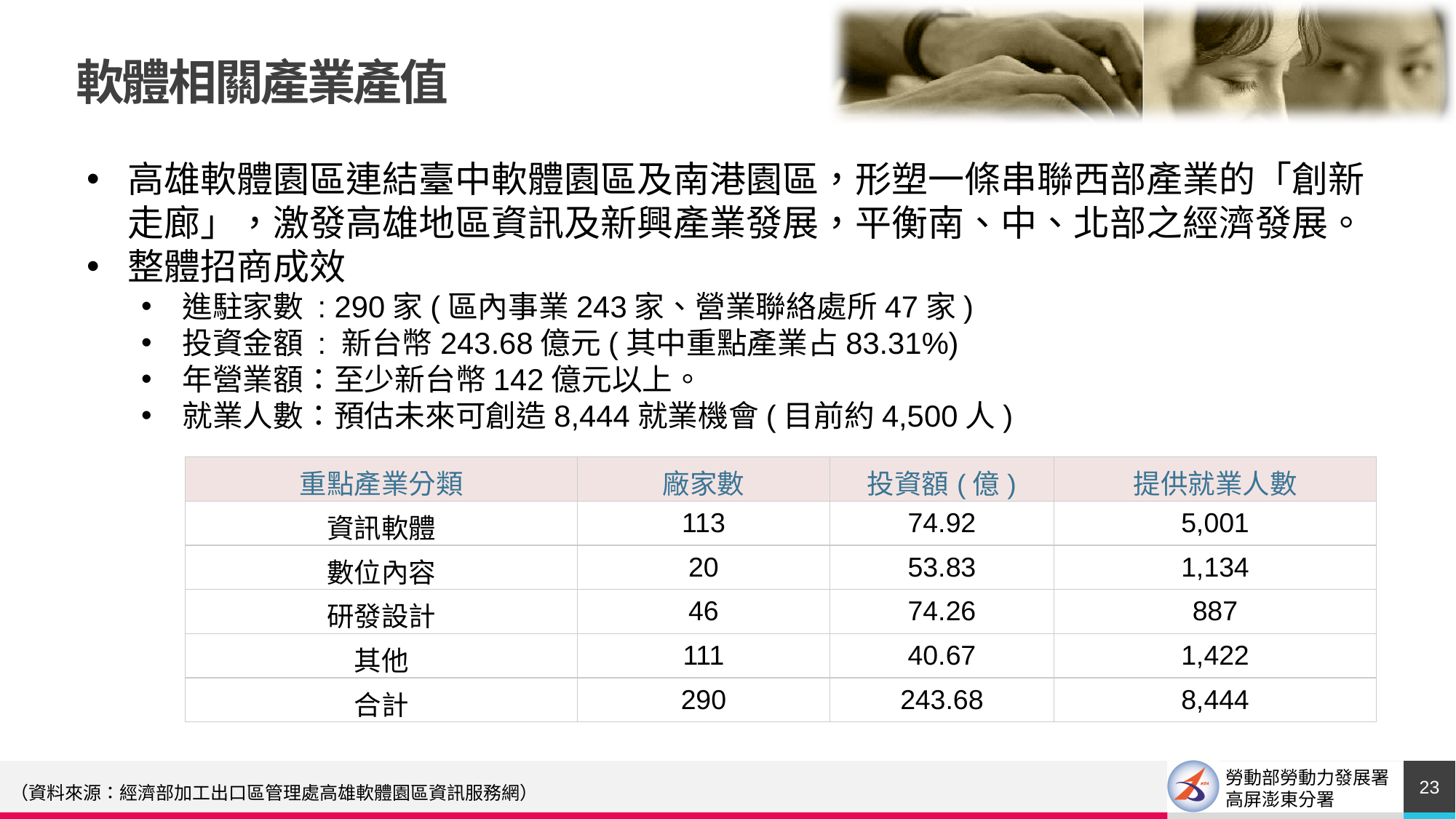

軟體相關產業產值
高雄軟體園區連結臺中軟體園區及南港園區，形塑一條串聯西部產業的「創新走廊」，激發高雄地區資訊及新興產業發展，平衡南、中、北部之經濟發展。
整體招商成效
進駐家數 : 290家(區內事業243家、營業聯絡處所47家)
投資金額 : 新台幣243.68億元(其中重點產業占83.31%)
年營業額：至少新台幣142億元以上。
就業人數：預估未來可創造8,444就業機會(目前約4,500人)
| 重點產業分類 | 廠家數 | 投資額(億) | 提供就業人數 |
| --- | --- | --- | --- |
| 資訊軟體 | 113 | 74.92 | 5,001 |
| 數位內容 | 20 | 53.83 | 1,134 |
| 研發設計 | 46 | 74.26 | 887 |
| 其他 | 111 | 40.67 | 1,422 |
| 合計 | 290 | 243.68 | 8,444 |
23
（資料來源：經濟部加工出口區管理處高雄軟體園區資訊服務網）